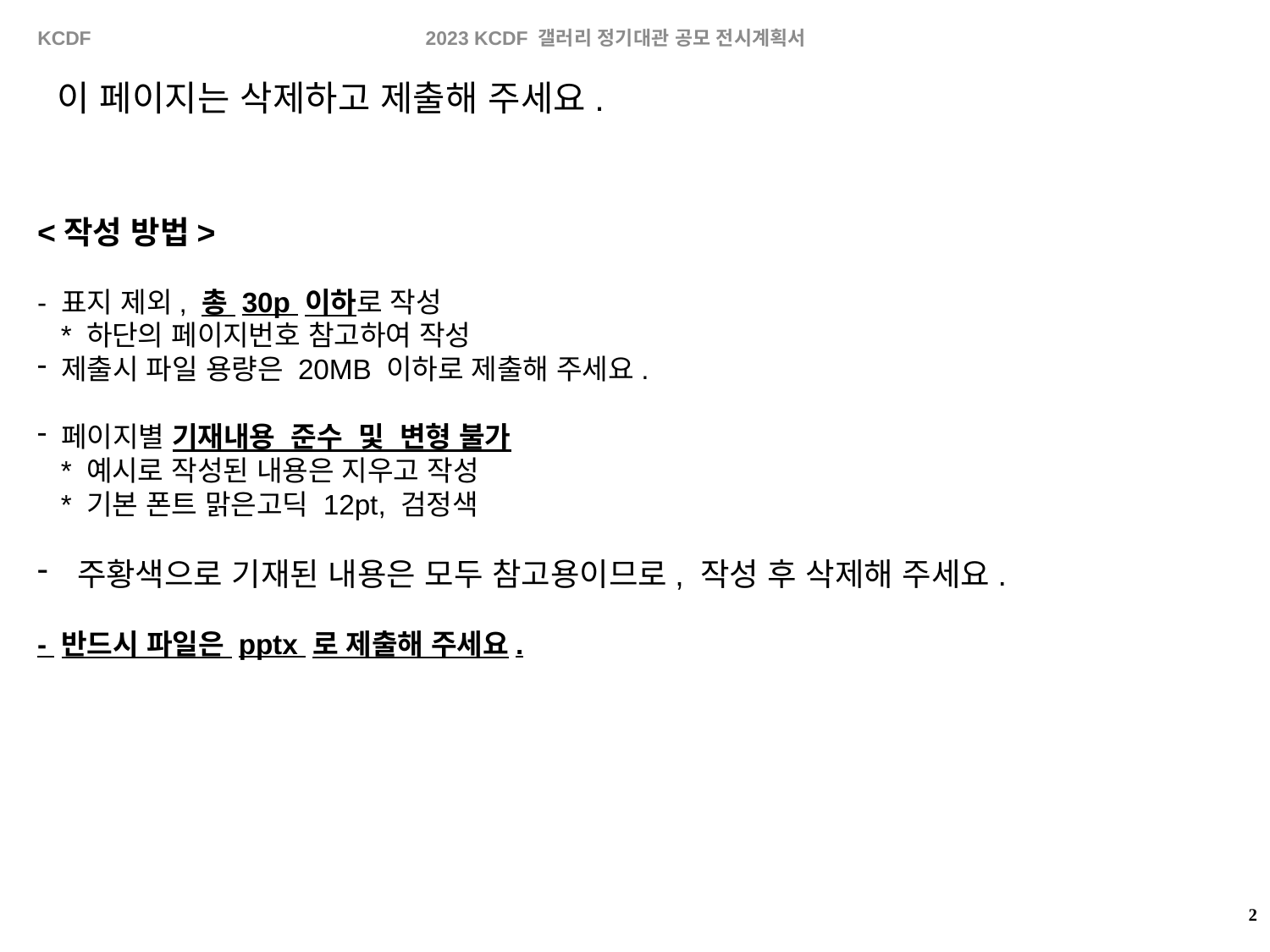

이 페이지는 삭제하고 제출해 주세요.
<작성 방법>

- 표지 제외, 총 30p 이하로 작성
   * 하단의 페이지번호 참고하여 작성
 제출시 파일 용량은 20MB 이하로 제출해 주세요.

 페이지별 기재내용  준수  및  변형 불가
   * 예시로 작성된 내용은 지우고 작성
   * 기본 폰트 맑은고딕 12pt, 검정색

주황색으로 기재된 내용은 모두 참고용이므로, 작성 후 삭제해 주세요.

- 반드시 파일은 pptx 로 제출해 주세요.
2